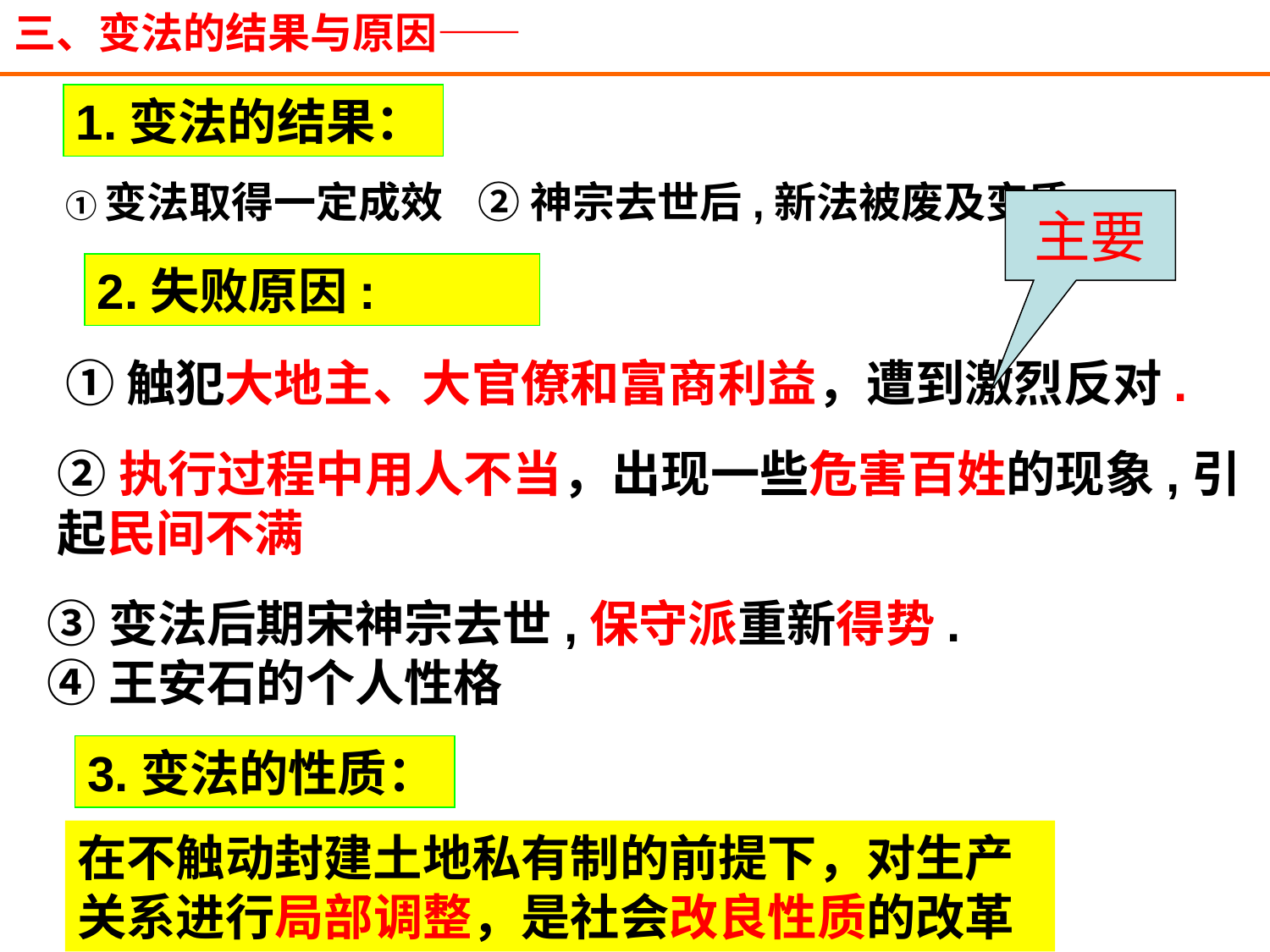

三、变法的结果与原因——

1.变法的结果：
①变法取得一定成效
②神宗去世后,新法被废及变质
主要
2.失败原因:
①触犯大地主、大官僚和富商利益，遭到激烈反对.
②执行过程中用人不当，出现一些危害百姓的现象,引起民间不满
③变法后期宋神宗去世,保守派重新得势.
④王安石的个人性格
3.变法的性质：
在不触动封建土地私有制的前提下，对生产关系进行局部调整，是社会改良性质的改革